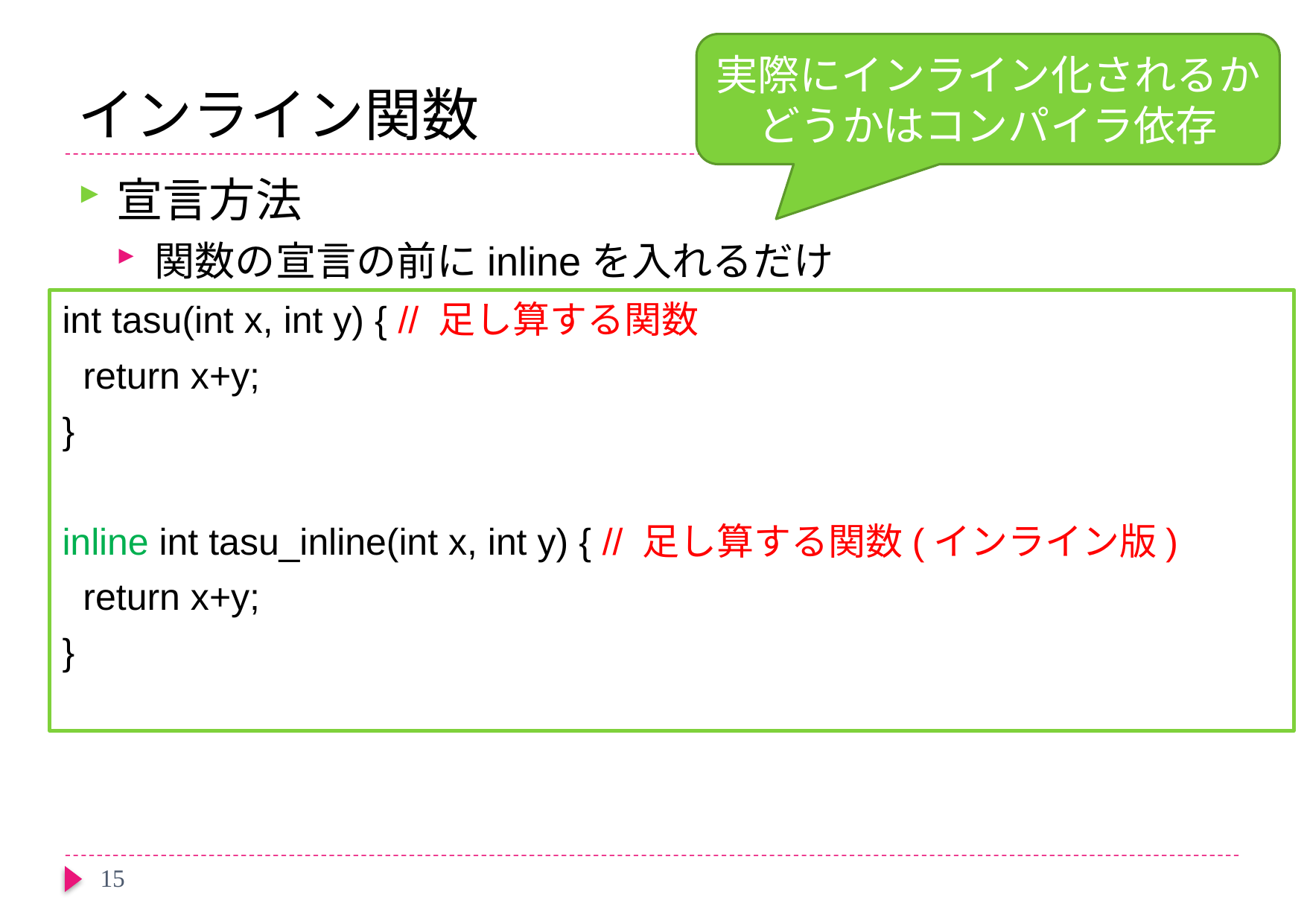

# インライン関数
実際にインライン化されるかどうかはコンパイラ依存
宣言方法
関数の宣言の前にinlineを入れるだけ
int tasu(int x, int y) { // 足し算する関数
  return x+y;
}

inline int tasu_inline(int x, int y) { // 足し算する関数(インライン版)
  return x+y;
}
15